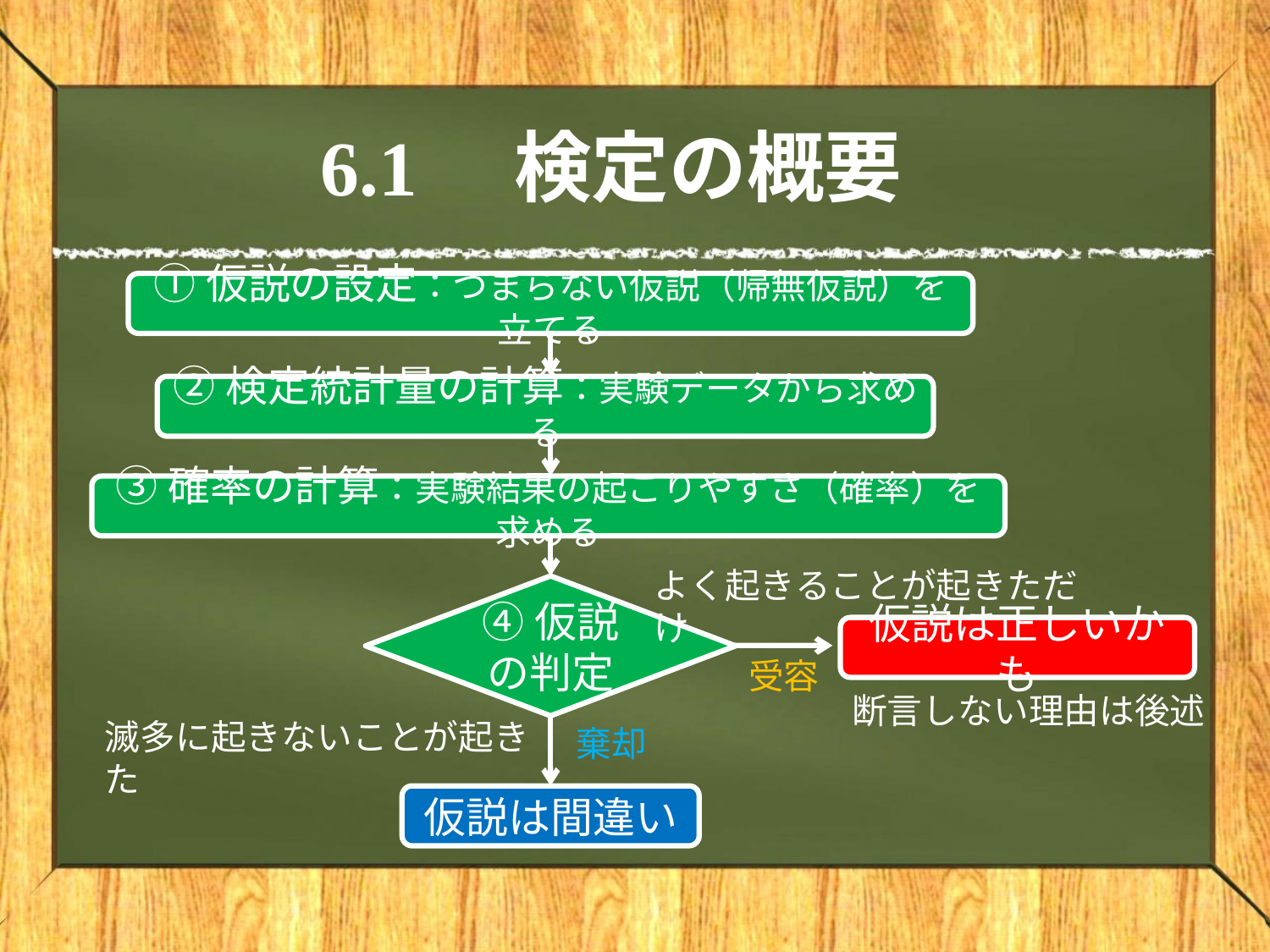

# 6.1　検定の概要
①仮説の設定：つまらない仮説（帰無仮説）を立てる
②検定統計量の計算：実験データから求める
③確率の計算：実験結果の起こりやすさ（確率）を求める
よく起きることが起きただけ
④仮説の判定
仮説は正しいかも
受容
断言しない理由は後述
滅多に起きないことが起きた
棄却
仮説は間違い